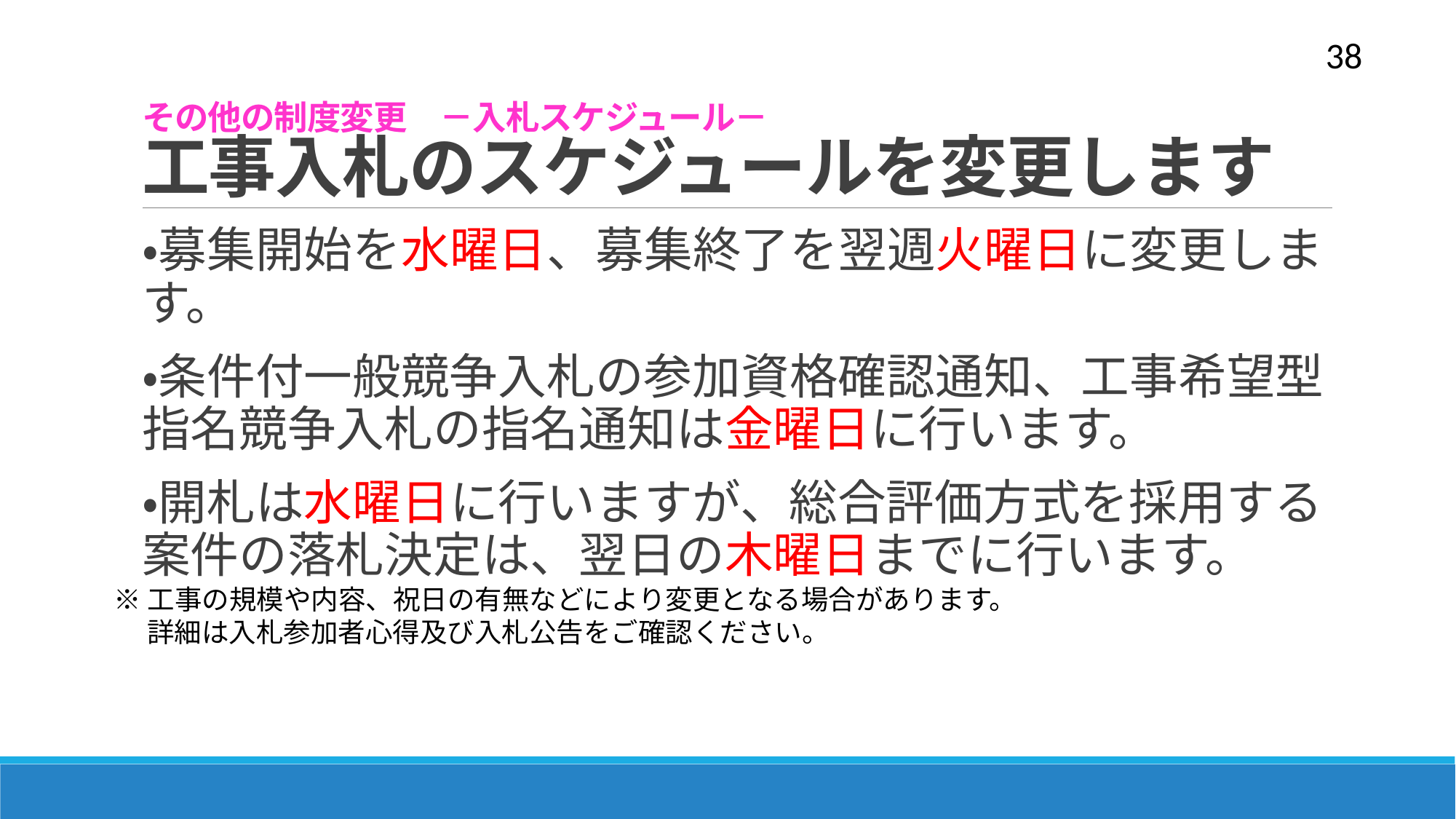

38
# その他の制度変更　－入札スケジュール－ 工事入札のスケジュールを変更します
・募集開始を水曜日、募集終了を翌週火曜日に変更します。
・条件付一般競争入札の参加資格確認通知、工事希望型指名競争入札の指名通知は金曜日に行います。
・開札は水曜日に行いますが、総合評価方式を採用する案件の落札決定は、翌日の木曜日までに行います。
※工事の規模や内容、祝日の有無などにより変更となる場合があります。
　 詳細は入札参加者心得及び入札公告をご確認ください。